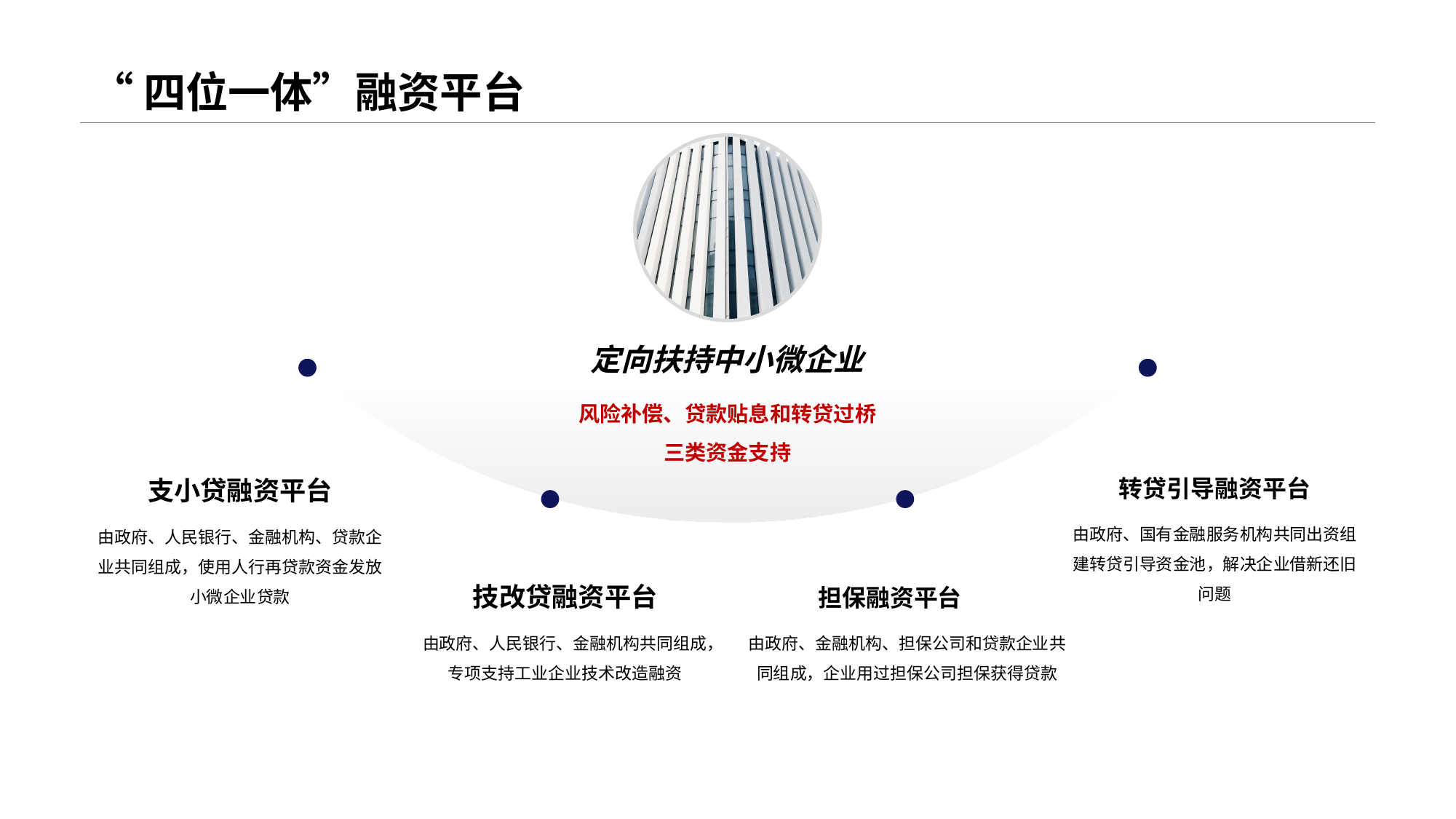

# “四位一体”融资平台

定向扶持中小微企业
风险补偿、贷款贴息和转贷过桥三类资金支持

转贷引导融资平台
由政府、国有金融服务机构共同出资组建转贷引导资金池，解决企业借新还旧问题

支小贷融资平台
由政府、人民银行、金融机构、贷款企业共同组成，使用人行再贷款资金发放小微企业贷款
技改贷融资平台
由政府、人民银行、金融机构共同组成，专项支持工业企业技术改造融资
担保融资平台
由政府、金融机构、担保公司和贷款企业共同组成，企业用过担保公司担保获得贷款